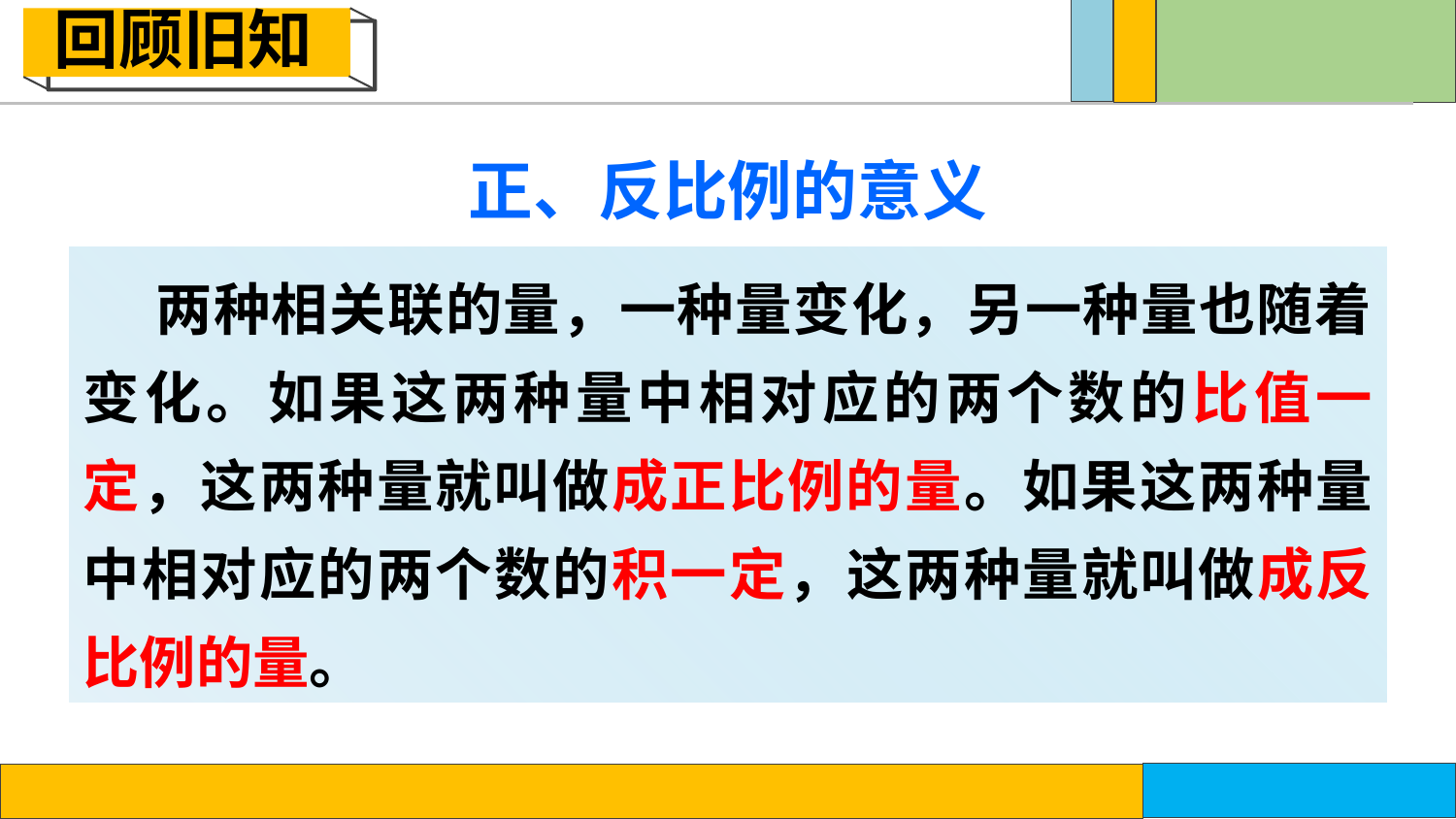

回顾旧知

正、反比例的意义
    两种相关联的量，一种量变化，另一种量也随着变化。如果这两种量中相对应的两个数的比值一定，这两种量就叫做成正比例的量。如果这两种量中相对应的两个数的积一定，这两种量就叫做成反比例的量。